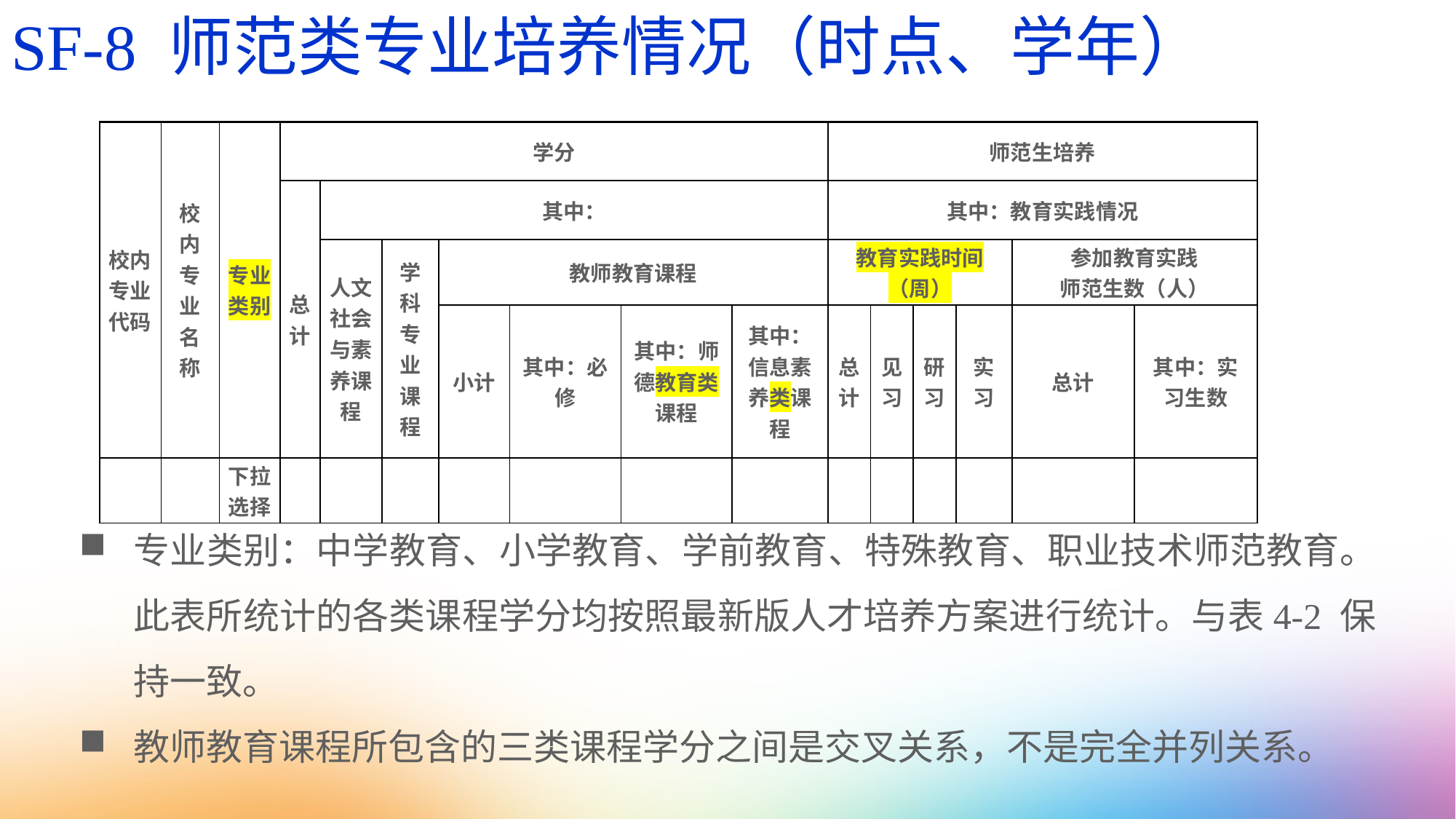

SF-8 师范类专业培养情况（时点、学年）

| 校内专业代码 | 校内专业名称 | 专业类别 | 学分 |  |  |  |  |  |  | 师范生培养 |  |  |  |  |  |
| --- | --- | --- | --- | --- | --- | --- | --- | --- | --- | --- | --- | --- | --- | --- | --- |
|  |  |  | 总计 | 其中： |  |  |  |  |  | 其中：教育实践情况 |  |  |  |  |  |
|  |  |  |  | 人文社会与素养课程 | 学科专业课程 | 教师教育课程 |  |  |  | 教育实践时间（周） |  |  |  | 参加教育实践 师范生数（人） |  |
|  |  |  |  |  |  | 小计 | 其中：必修 | 其中：师德教育类课程 | 其中：信息素养类课程 | 总计 | 见习 | 研习 | 实习 | 总计 | 其中：实习生数 |
|  |  | 下拉选择 |  |  |  |  |  |  |  |  |  |  |  |  |  |
专业类别：中学教育、小学教育、学前教育、特殊教育、职业技术师范教育。此表所统计的各类课程学分均按照最新版人才培养方案进行统计。与表4-2 保持一致。
教师教育课程所包含的三类课程学分之间是交叉关系，不是完全并列关系。